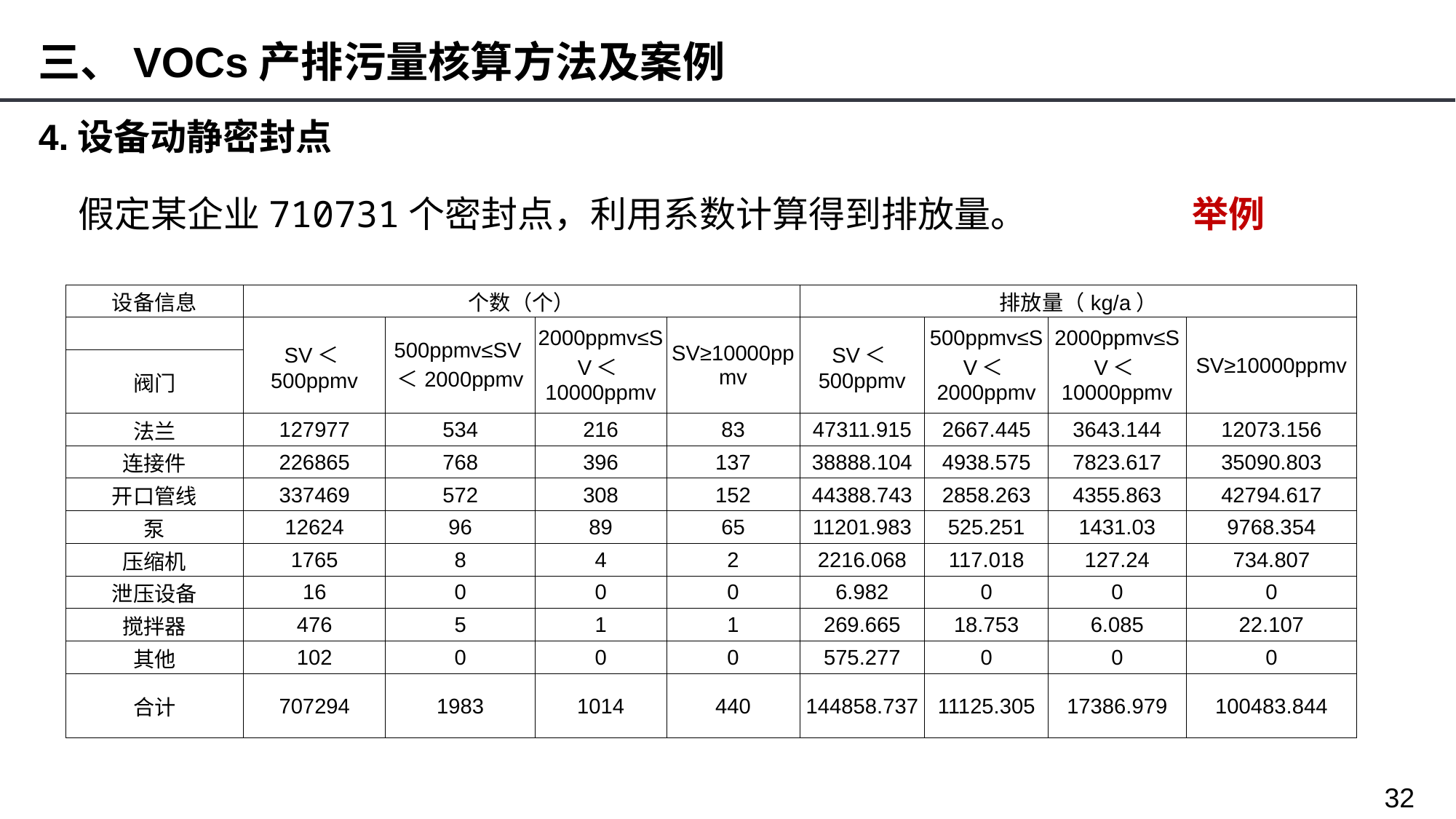

三、VOCs产排污量核算方法及案例
4.设备动静密封点
假定某企业710731个密封点，利用系数计算得到排放量。
举例
| 设备信息 | 个数（个） |  |  |  | 排放量（kg/a） |  |  |  |
| --- | --- | --- | --- | --- | --- | --- | --- | --- |
|  | SV＜500ppmv | 500ppmv≤SV＜2000ppmv | 2000ppmv≤SV＜10000ppmv | SV≥10000ppmv | SV＜500ppmv | 500ppmv≤SV＜2000ppmv | 2000ppmv≤SV＜10000ppmv | SV≥10000ppmv |
| 阀门 |  |  |  |  |  |  |  |  |
| 法兰 | 127977 | 534 | 216 | 83 | 47311.915 | 2667.445 | 3643.144 | 12073.156 |
| 连接件 | 226865 | 768 | 396 | 137 | 38888.104 | 4938.575 | 7823.617 | 35090.803 |
| 开口管线 | 337469 | 572 | 308 | 152 | 44388.743 | 2858.263 | 4355.863 | 42794.617 |
| 泵 | 12624 | 96 | 89 | 65 | 11201.983 | 525.251 | 1431.03 | 9768.354 |
| 压缩机 | 1765 | 8 | 4 | 2 | 2216.068 | 117.018 | 127.24 | 734.807 |
| 泄压设备 | 16 | 0 | 0 | 0 | 6.982 | 0 | 0 | 0 |
| 搅拌器 | 476 | 5 | 1 | 1 | 269.665 | 18.753 | 6.085 | 22.107 |
| 其他 | 102 | 0 | 0 | 0 | 575.277 | 0 | 0 | 0 |
| 合计 | 707294 | 1983 | 1014 | 440 | 144858.737 | 11125.305 | 17386.979 | 100483.844 |
32